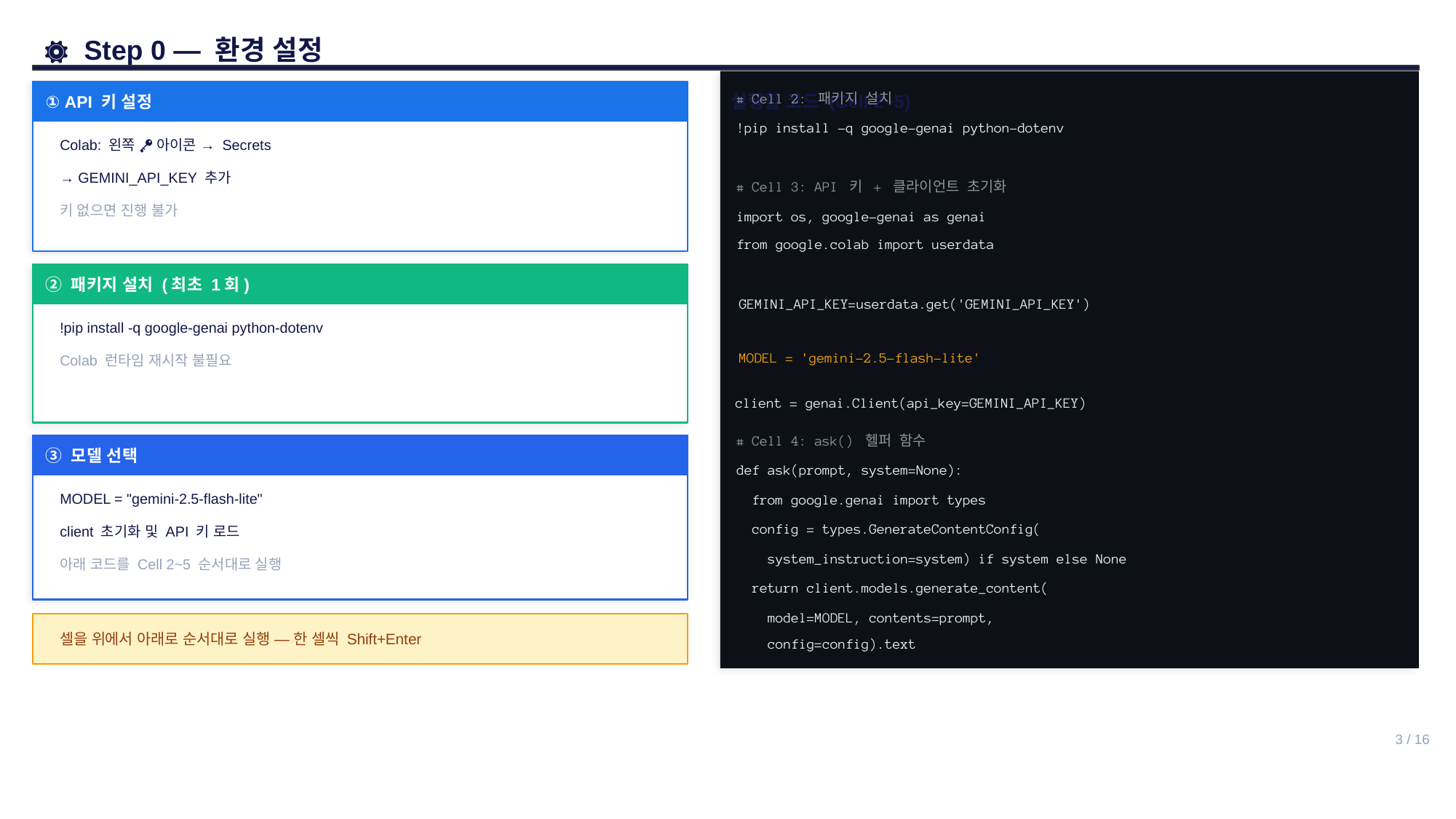

⚙️  Step 0 — 환경 설정

① API 키 설정
실행할 코드 (Cell 2~5)
# Cell 2: 패키지 설치
!pip install -q google-genai python-dotenv
Colab: 왼쪽 🔑 아이콘 → Secrets

→ GEMINI_API_KEY 추가
# Cell 3: API 키 + 클라이언트 초기화
키 없으면 진행 불가
import os, google-genai as genai
  from google.colab import userdata

② 패키지 설치 (최초 1회)
  GEMINI_API_KEY=userdata.get('GEMINI_API_KEY')
!pip install -q google-genai python-dotenv
MODEL = 'gemini-2.5-flash-lite'
Colab 런타임 재시작 불필요
client = genai.Client(api_key=GEMINI_API_KEY)
# Cell 4: ask() 헬퍼 함수

③ 모델 선택
def ask(prompt, system=None):

MODEL = "gemini-2.5-flash-lite"
  from google.genai import types
  config = types.GenerateContentConfig(
client 초기화 및 API 키 로드
    system_instruction=system) if system else None
아래 코드를 Cell 2~5 순서대로 실행

  return client.models.generate_content(
    model=MODEL, contents=prompt,

셀을 위에서 아래로 순서대로 실행 — 한 셀씩 Shift+Enter
    config=config).text
3 / 16